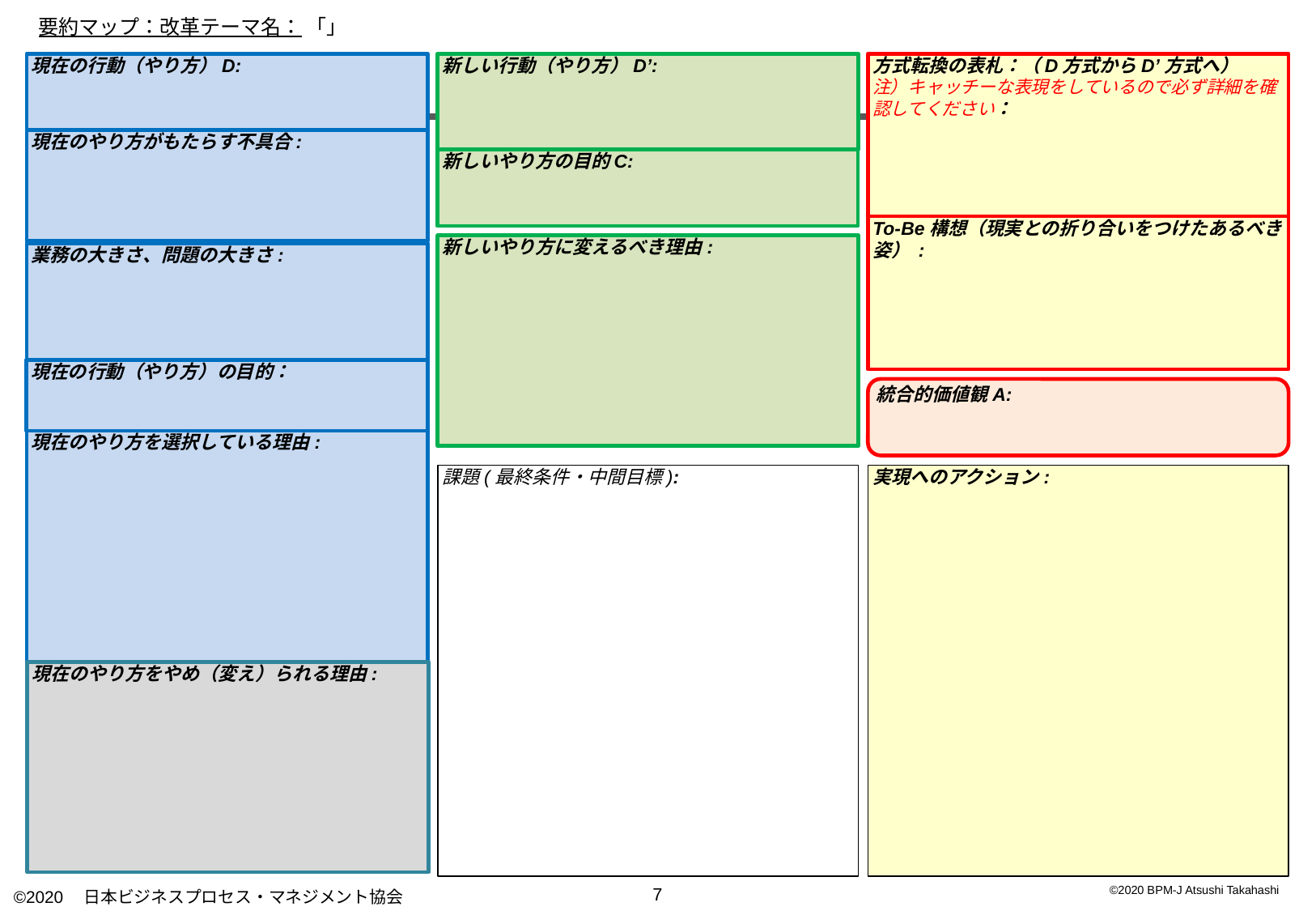

# 要約マップ：改革テーマ名： 「」
現在の行動（やり方）D:

新しい行動（やり方）D’:

方式転換の表札：（D方式からD’方式へ）
注）キャッチーな表現をしているので必ず詳細を確認してください：

現在のやり方がもたらす不具合:

新しいやり方の目的C:

To-Be構想（現実との折り合いをつけたあるべき姿） :

新しいやり方に変えるべき理由:

業務の大きさ、問題の大きさ:

現在の行動（やり方）の目的：

統合的価値観A:

現在のやり方を選択している理由:

課題(最終条件・中間目標):

実現へのアクション:

現在のやり方をやめ（変え）られる理由:

©2020 BPM-J Atsushi Takahashi
7
©2020　日本ビジネスプロセス・マネジメント協会